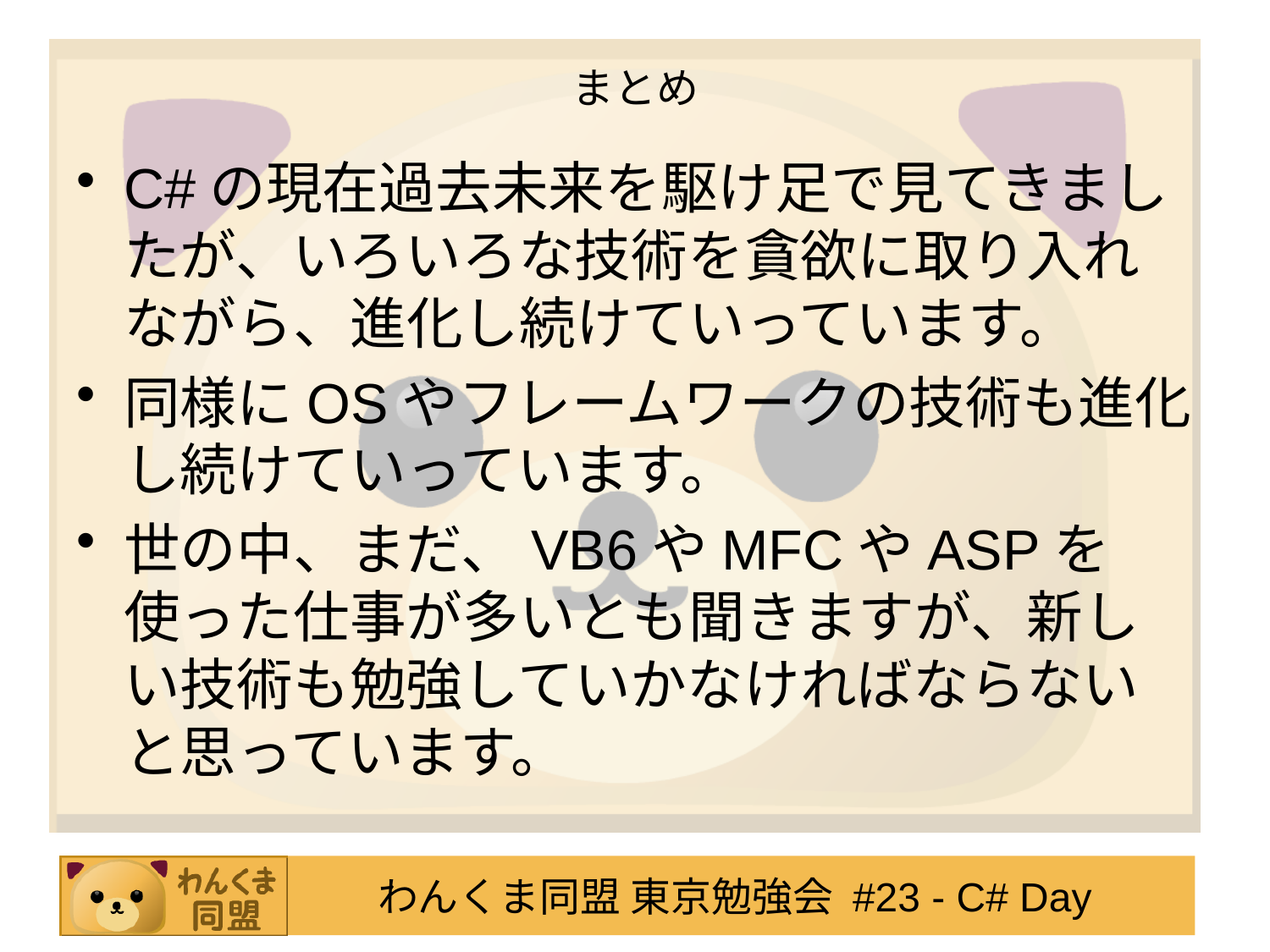

# まとめ
C#の現在過去未来を駆け足で見てきましたが、いろいろな技術を貪欲に取り入れながら、進化し続けていっています。
同様にOSやフレームワークの技術も進化し続けていっています。
世の中、まだ、VB6やMFCやASPを使った仕事が多いとも聞きますが、新しい技術も勉強していかなければならないと思っています。